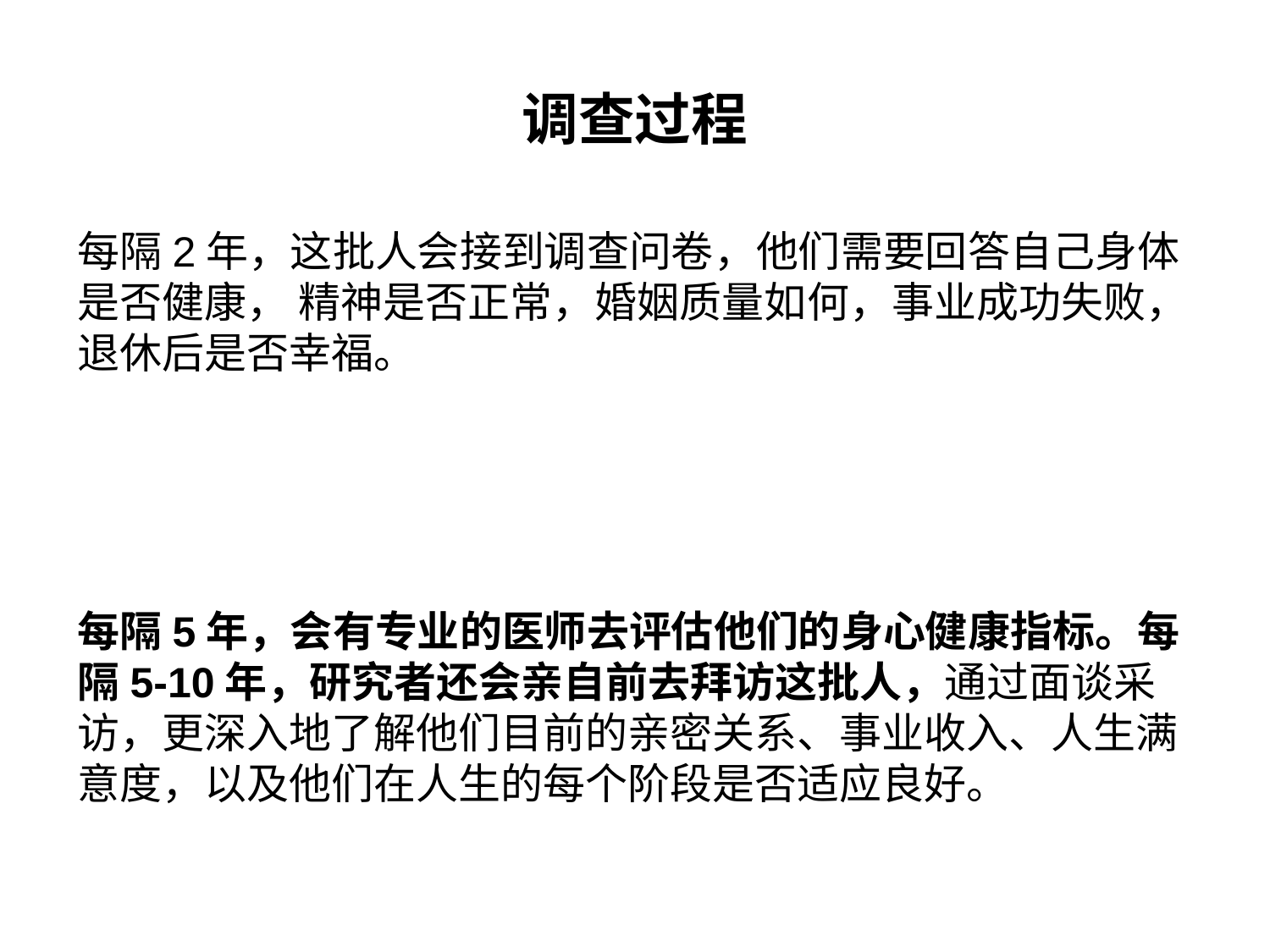

# 调查过程

每隔2年，这批人会接到调查问卷，他们需要回答自己身体是否健康， 精神是否正常，婚姻质量如何，事业成功失败，退休后是否幸福。
每隔5年，会有专业的医师去评估他们的身心健康指标。每隔5-10年，研究者还会亲自前去拜访这批人，通过面谈采访，更深入地了解他们目前的亲密关系、事业收入、人生满意度，以及他们在人生的每个阶段是否适应良好。